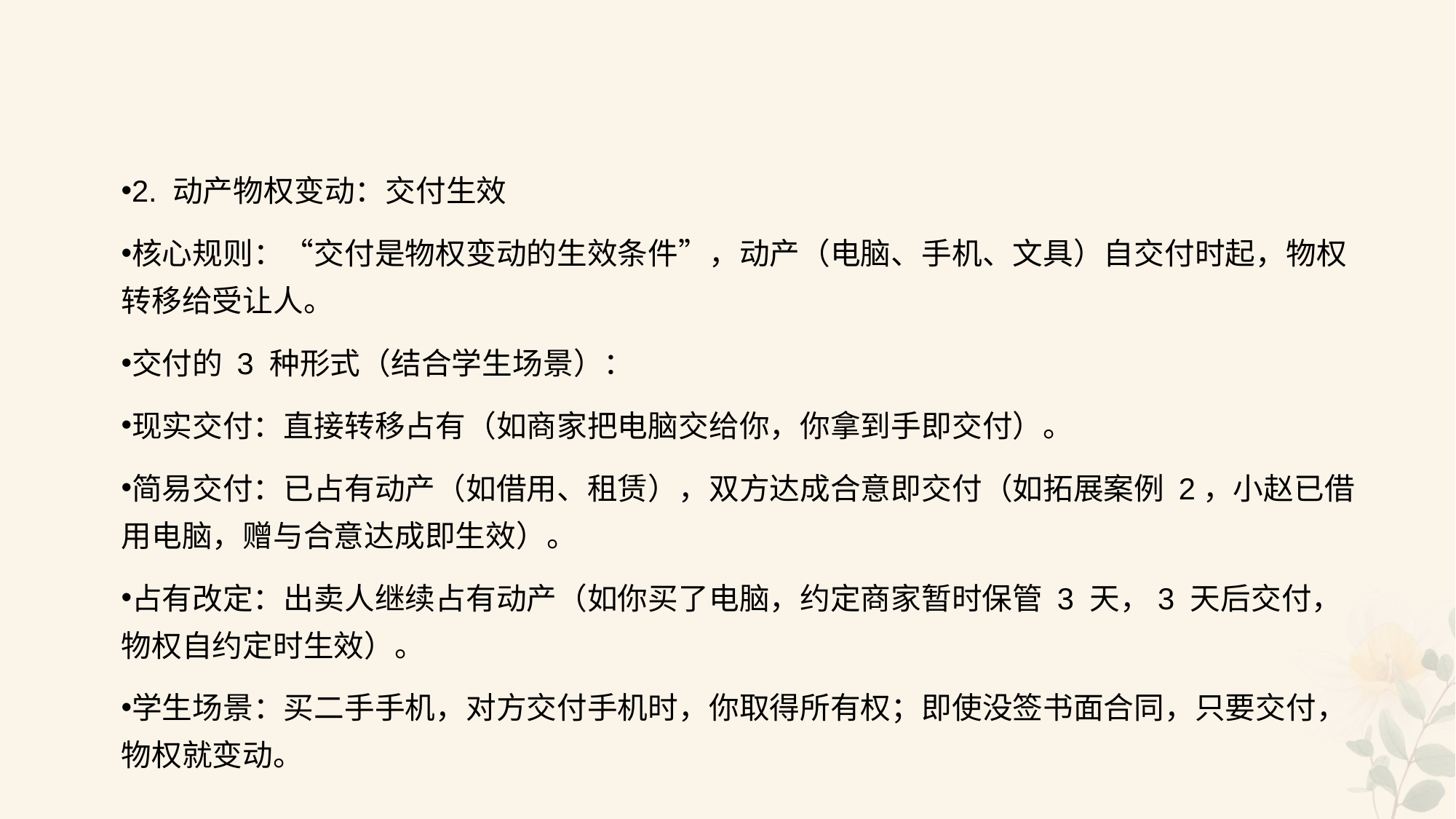

#
2. 动产物权变动：交付生效
核心规则：“交付是物权变动的生效条件”，动产（电脑、手机、文具）自交付时起，物权转移给受让人。
交付的 3 种形式（结合学生场景）：
现实交付：直接转移占有（如商家把电脑交给你，你拿到手即交付）。
简易交付：已占有动产（如借用、租赁），双方达成合意即交付（如拓展案例 2，小赵已借用电脑，赠与合意达成即生效）。
占有改定：出卖人继续占有动产（如你买了电脑，约定商家暂时保管 3 天，3 天后交付，物权自约定时生效）。
学生场景：买二手手机，对方交付手机时，你取得所有权；即使没签书面合同，只要交付，物权就变动。